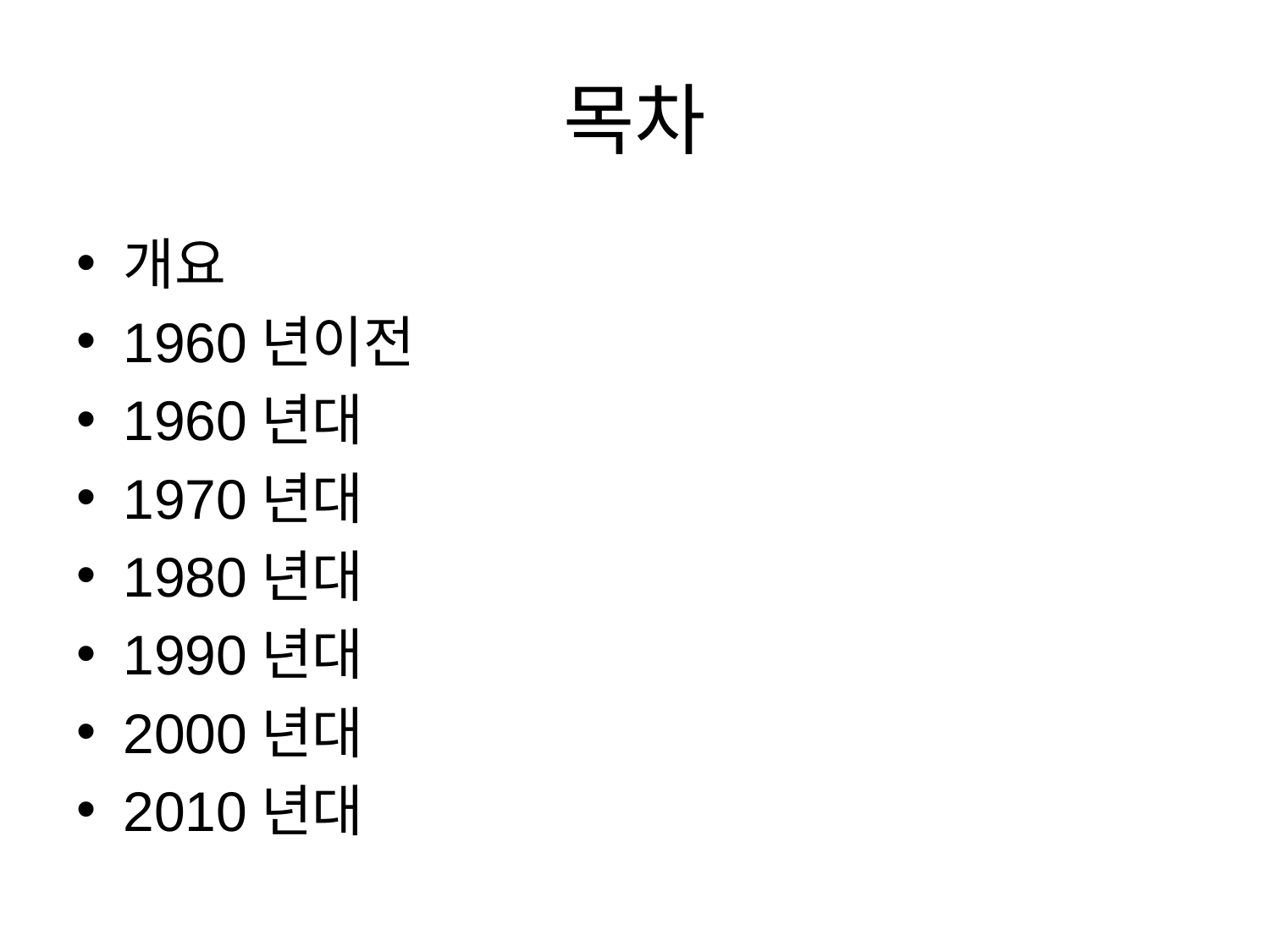

# 목차
개요
1960년이전
1960년대
1970년대
1980년대
1990년대
2000년대
2010년대